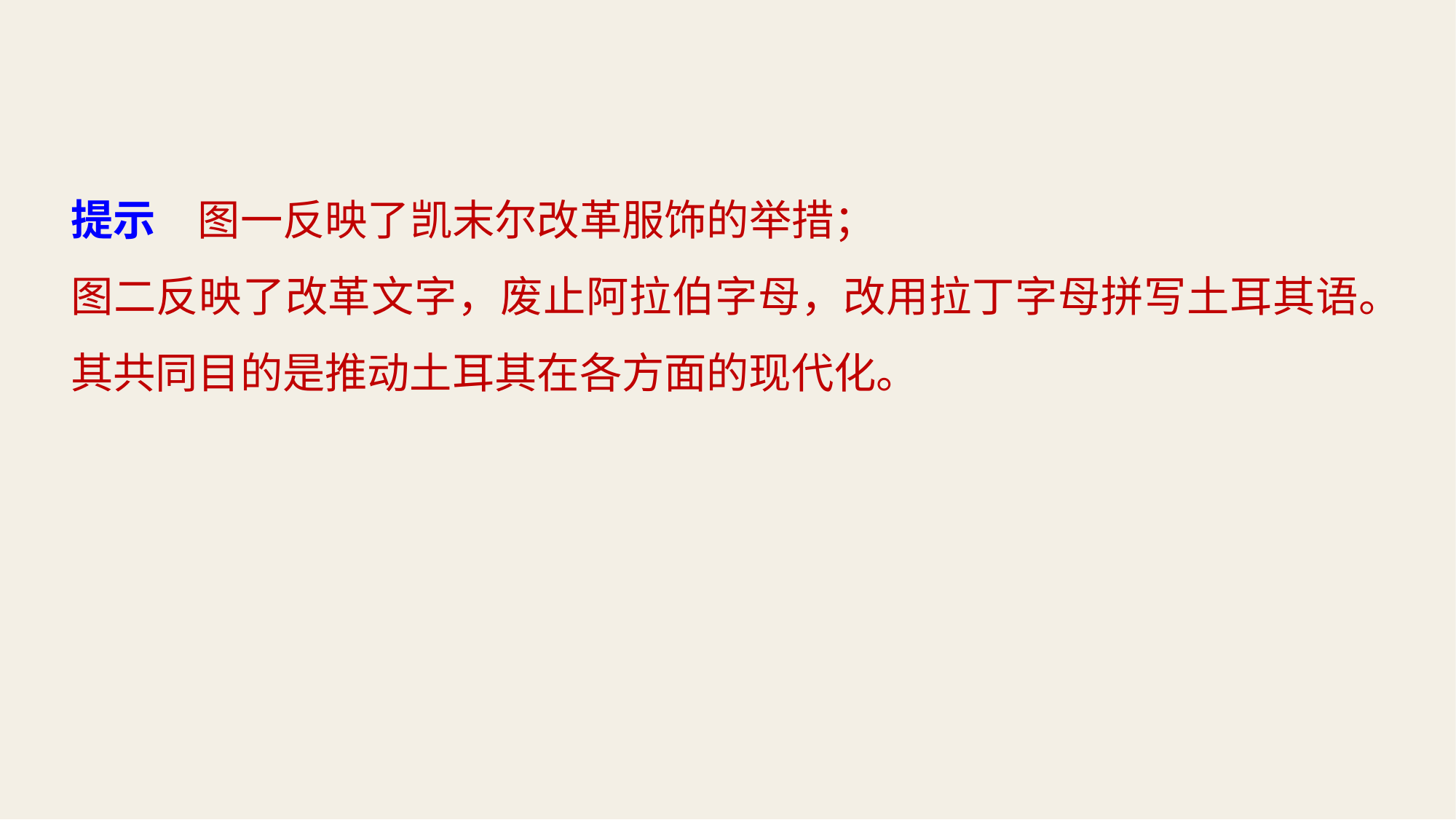

提示　图一反映了凯末尔改革服饰的举措；
图二反映了改革文字，废止阿拉伯字母，改用拉丁字母拼写土耳其语。其共同目的是推动土耳其在各方面的现代化。